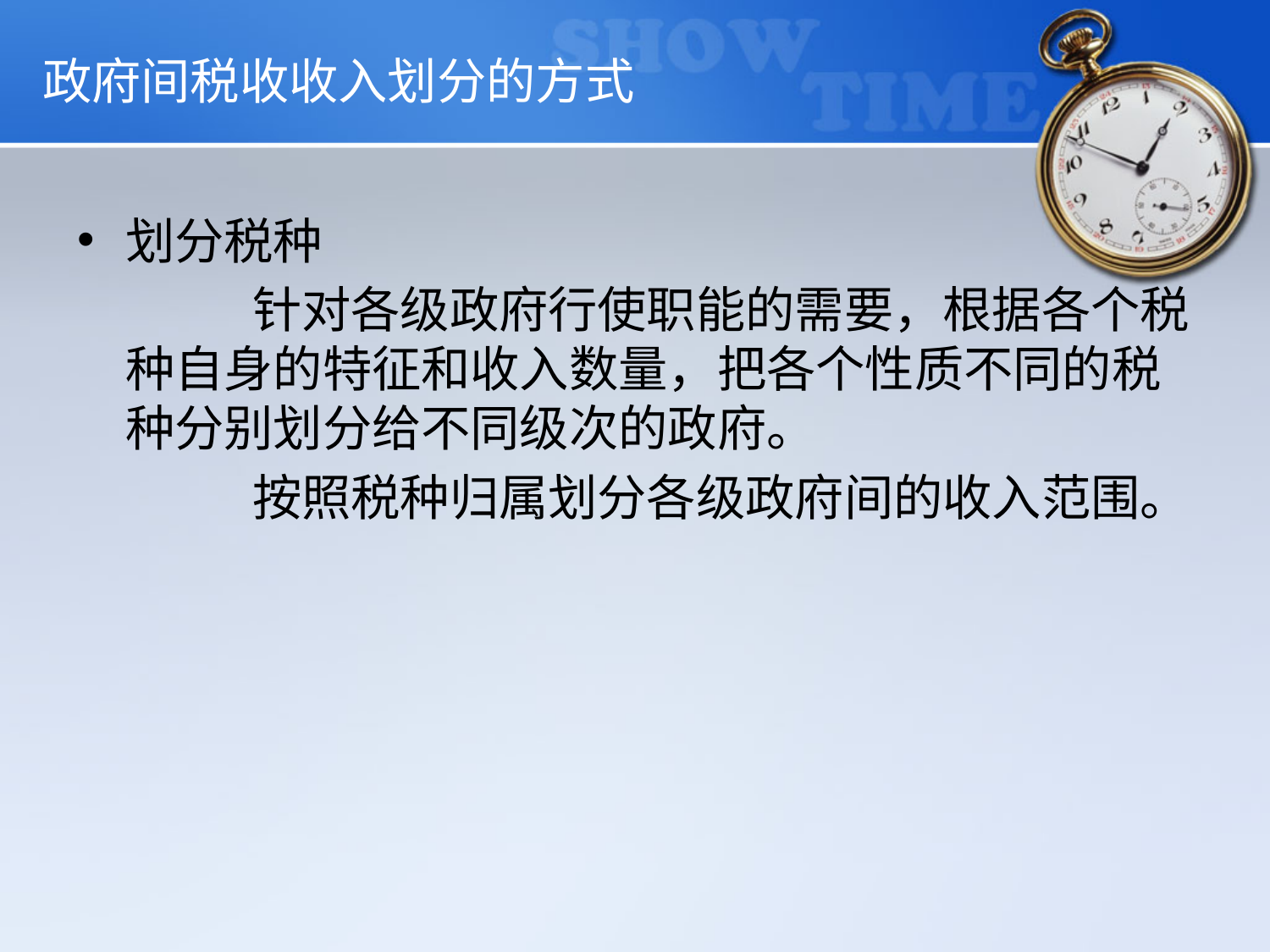

# 政府间税收收入划分的方式
划分税种
		针对各级政府行使职能的需要，根据各个税种自身的特征和收入数量，把各个性质不同的税种分别划分给不同级次的政府。
		按照税种归属划分各级政府间的收入范围。